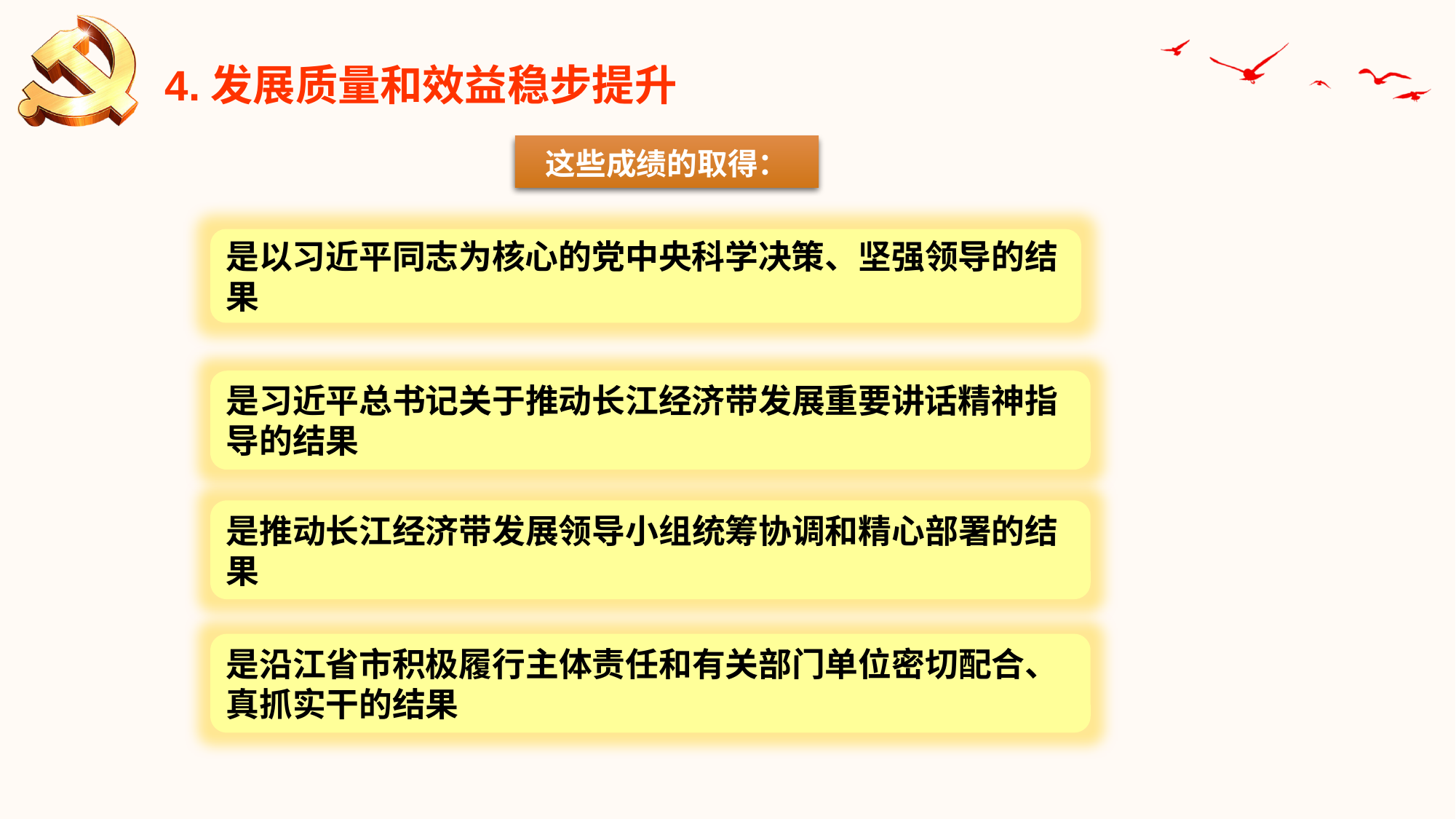

4.发展质量和效益稳步提升
这些成绩的取得：
是以习近平同志为核心的党中央科学决策、坚强领导的结果
是习近平总书记关于推动长江经济带发展重要讲话精神指导的结果
是推动长江经济带发展领导小组统筹协调和精心部署的结果
是沿江省市积极履行主体责任和有关部门单位密切配合、真抓实干的结果